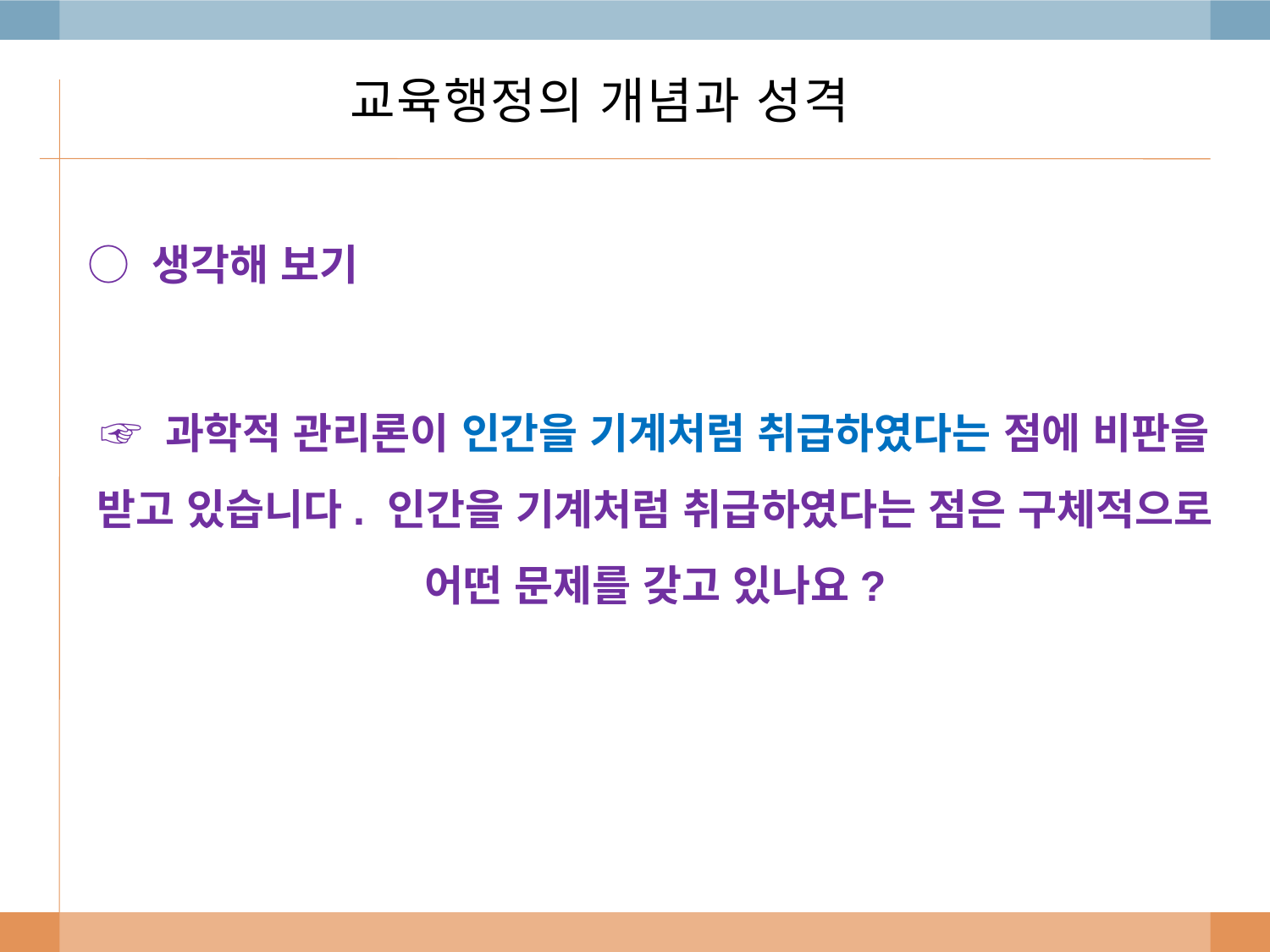

# 교육행정의 개념과 성격
○ 생각해 보기

☞ 과학적 관리론이 인간을 기계처럼 취급하였다는 점에 비판을 받고 있습니다. 인간을 기계처럼 취급하였다는 점은 구체적으로 어떤 문제를 갖고 있나요?